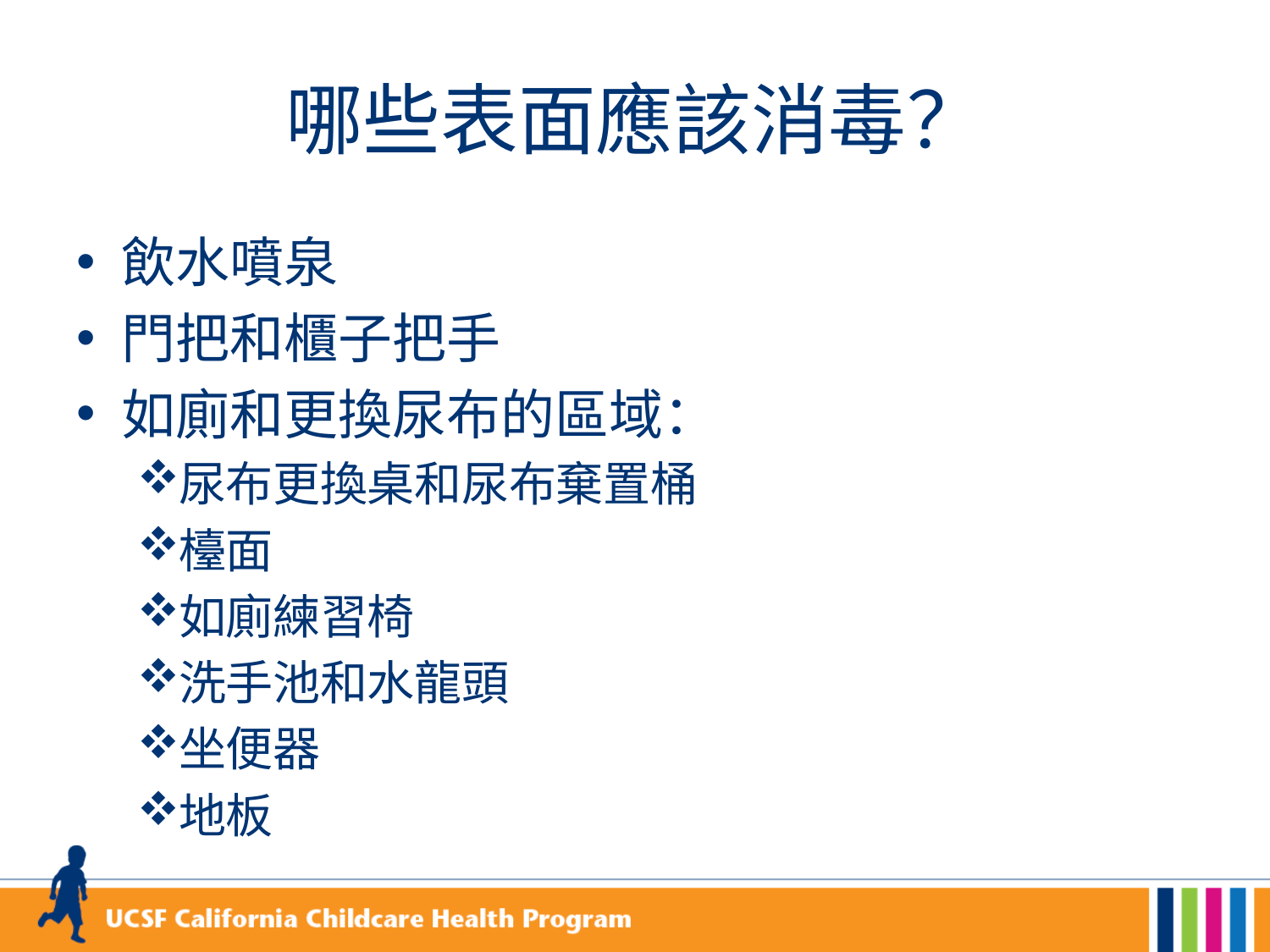

# 哪些表面應該消毒？
飲水噴泉
門把和櫃子把手
如廁和更換尿布的區域：
尿布更換桌和尿布棄置桶
檯面
如廁練習椅
洗手池和水龍頭
坐便器
地板